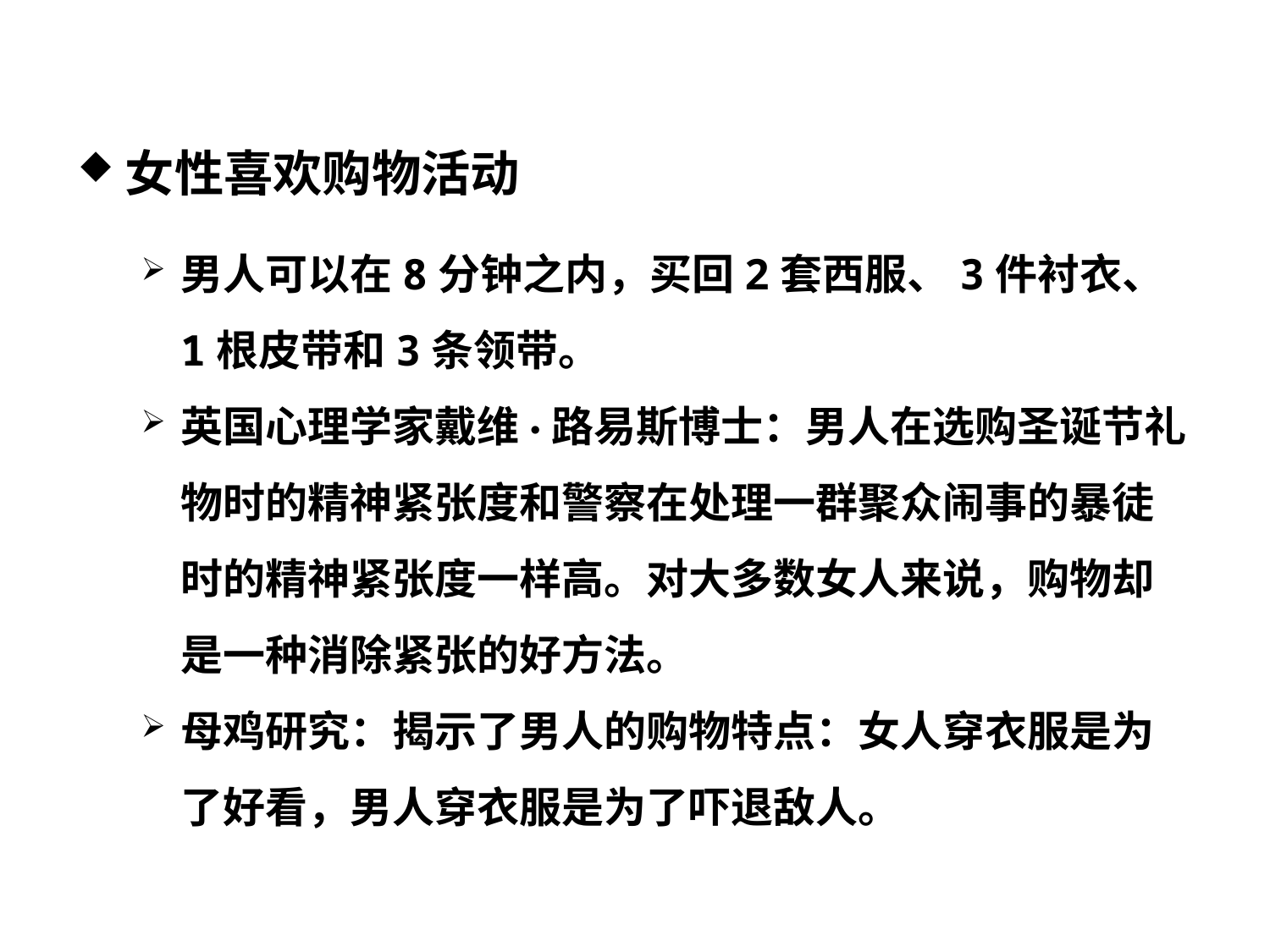

女性喜欢购物活动
男人可以在8分钟之内，买回2套西服、3件衬衣、1根皮带和3条领带。
英国心理学家戴维·路易斯博士：男人在选购圣诞节礼物时的精神紧张度和警察在处理一群聚众闹事的暴徒时的精神紧张度一样高。对大多数女人来说，购物却是一种消除紧张的好方法。
母鸡研究：揭示了男人的购物特点：女人穿衣服是为了好看，男人穿衣服是为了吓退敌人。